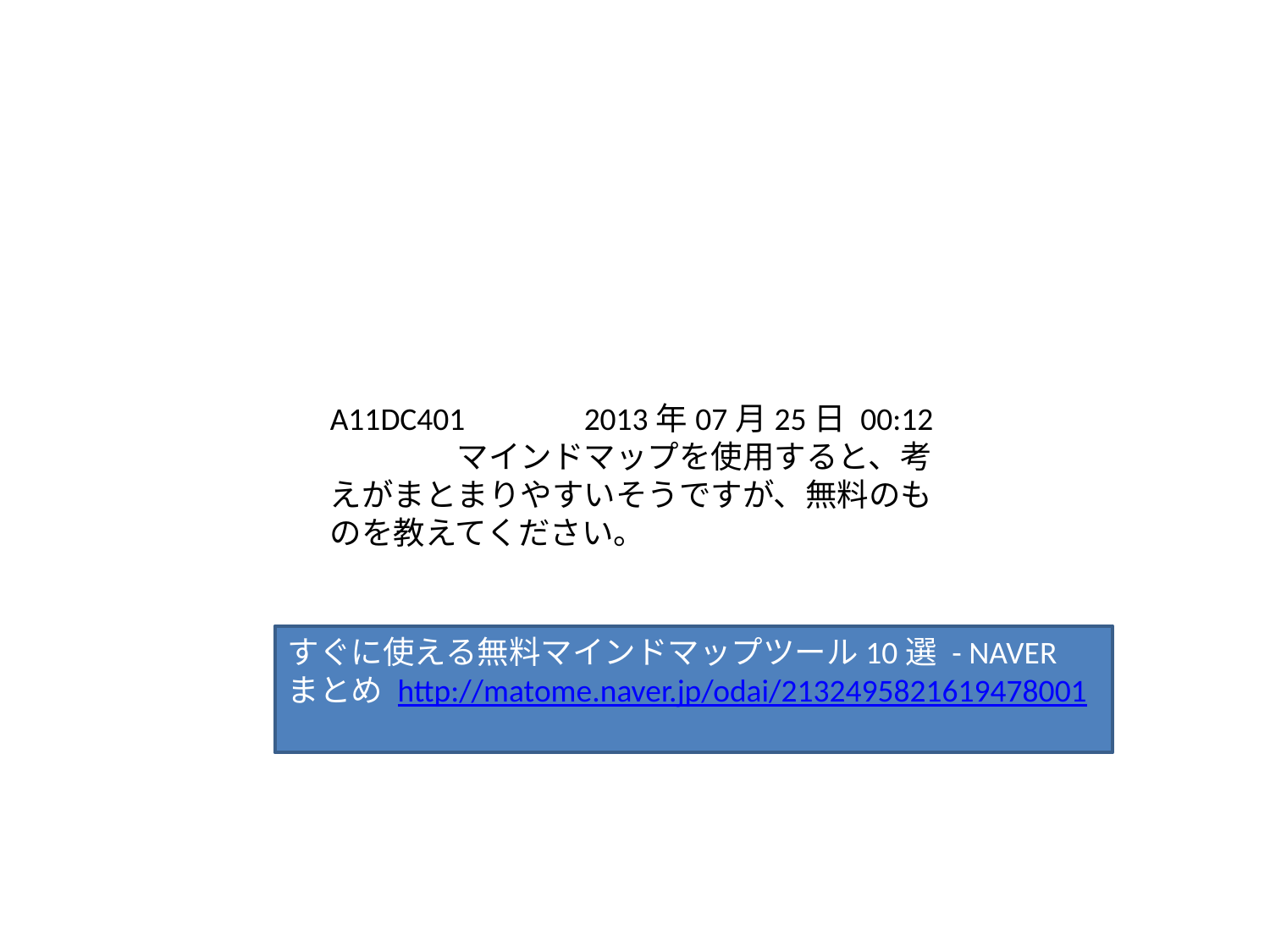

A11DC401 	2013年07月25日 00:12	マインドマップを使用すると、考えがまとまりやすいそうですが、無料のものを教えてください。
すぐに使える無料マインドマップツール10選 - NAVER まとめ http://matome.naver.jp/odai/2132495821619478001